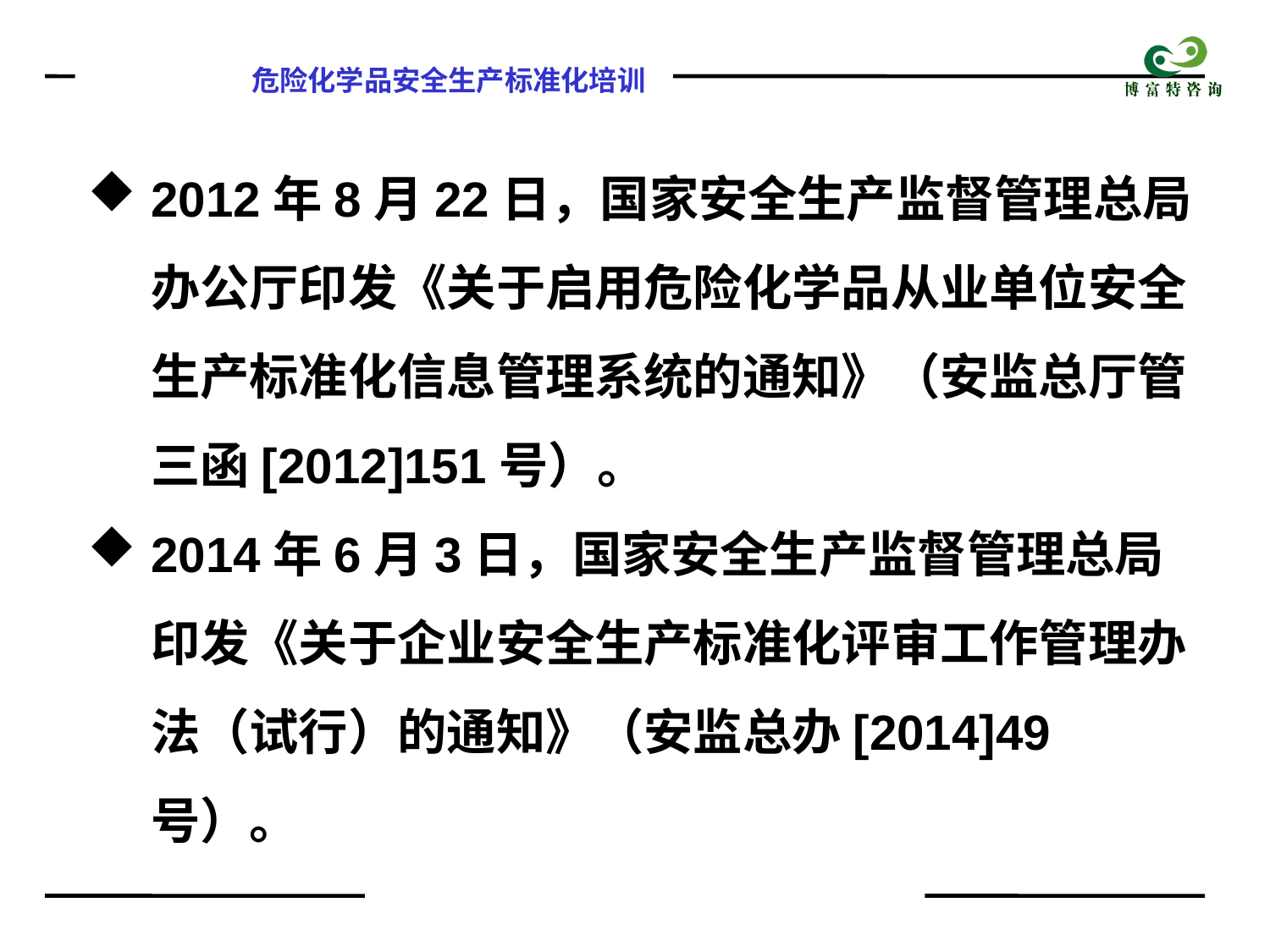

2012年8月22日，国家安全生产监督管理总局办公厅印发《关于启用危险化学品从业单位安全生产标准化信息管理系统的通知》（安监总厅管三函[2012]151号）。
2014年6月3日，国家安全生产监督管理总局印发《关于企业安全生产标准化评审工作管理办法（试行）的通知》（安监总办[2014]49号）。